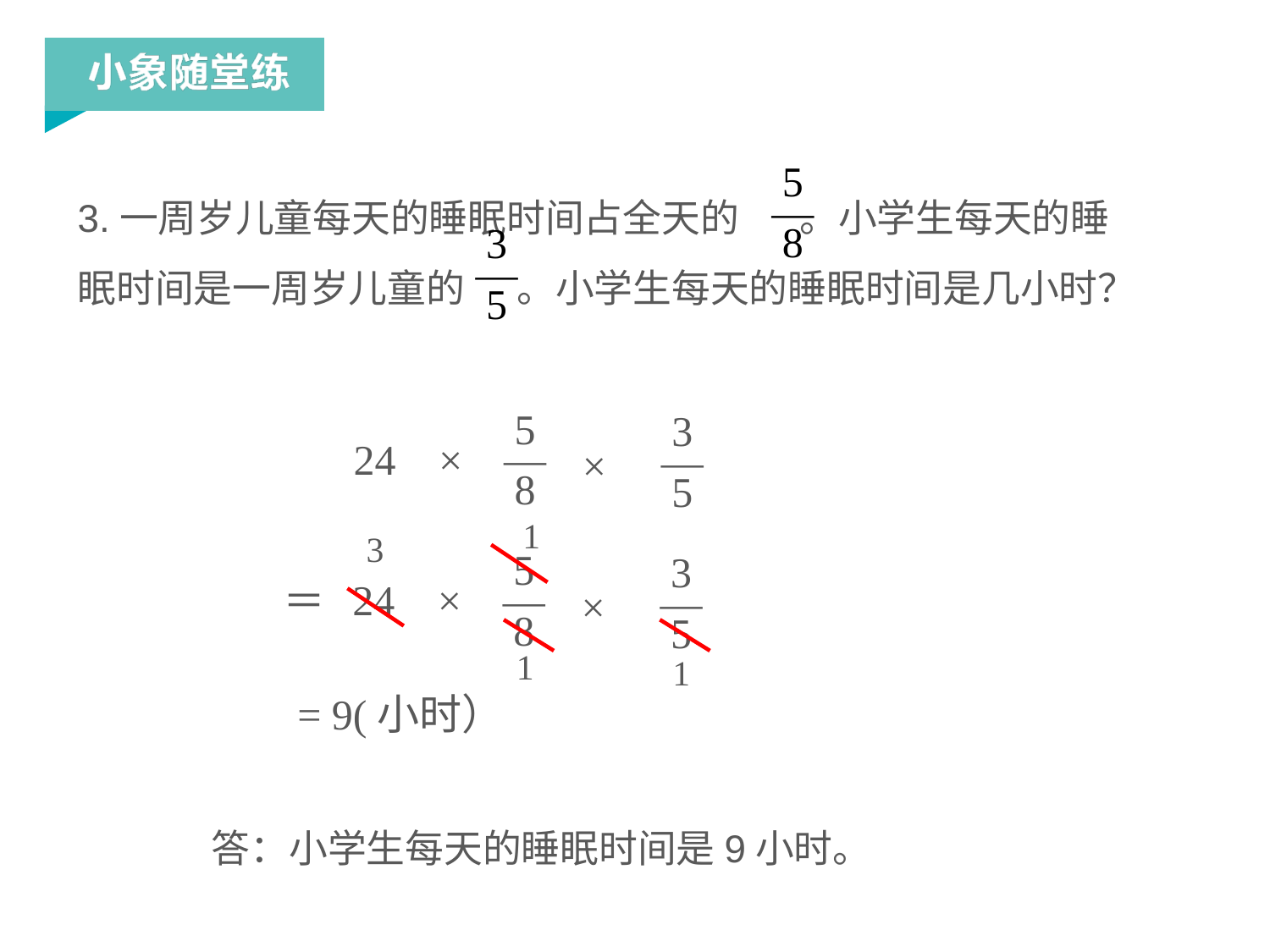

3.一周岁儿童每天的睡眠时间占全天的       。小学生每天的睡眠时间是一周岁儿童的      。小学生每天的睡眠时间是几小时？
5
―
8
3
―
5
5
―
8
3
―
5
24
×
×
1
3

5
―
8
3
―
5
24
×
＝
×

1
1
= 9(小时）
答：小学生每天的睡眠时间是9小时。